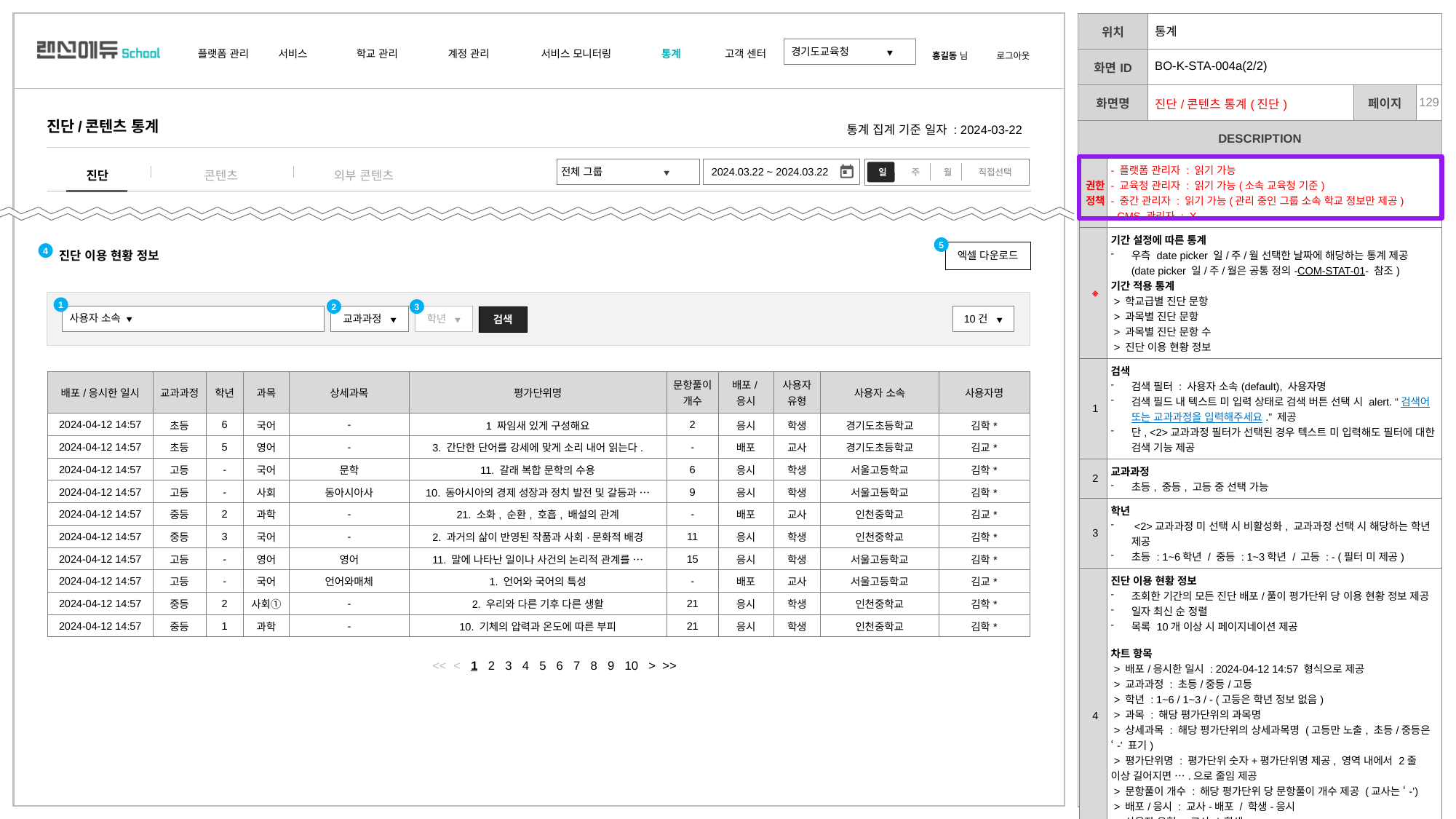

|  | 통계 |  |  |
| --- | --- | --- | --- |
|  | BO-K-STA-004a(2/2) |  |  |
|  | 진단/콘텐츠 통계(진단) |  |  |
통계 집계 기준 일자 : 2024-03-22
진단/콘텐츠 통계
< 플랫폼/교육청 관리자 접속 시>

| 권한 정책 | - 플랫폼 관리자 : 읽기 가능 - 교육청 관리자 : 읽기 가능(소속 교육청 기준) - 중간 관리자 : 읽기 가능(관리 중인 그룹 소속 학교 정보만 제공) - CMS 관리자 : X |
| --- | --- |
| ※ | 기간 설정에 따른 통계 우측 date picker 일/주/월 선택한 날짜에 해당하는 통계 제공 (date picker 일/주/월은 공통 정의-COM-STAT-01- 참조) 기간 적용 통계 > 학교급별 진단 문항 > 과목별 진단 문항 > 과목별 진단 문항 수 > 진단 이용 현황 정보 |
| 1 | 검색 검색 필터 : 사용자 소속(default), 사용자명 검색 필드 내 텍스트 미 입력 상태로 검색 버튼 선택 시 alert. “검색어 또는 교과과정을 입력해주세요.” 제공 단, <2>교과과정 필터가 선택된 경우 텍스트 미 입력해도 필터에 대한 검색 기능 제공 |
| 2 | 교과과정 초등, 중등, 고등 중 선택 가능 |
| 3 | 학년 <2>교과과정 미 선택 시 비활성화, 교과과정 선택 시 해당하는 학년 제공 초등 : 1~6학년 / 중등 : 1~3학년 / 고등 : - (필터 미 제공) |
| 4 | 진단 이용 현황 정보 조회한 기간의 모든 진단 배포/풀이 평가단위 당 이용 현황 정보 제공 일자 최신 순 정렬 목록 10개 이상 시 페이지네이션 제공 차트 항목 > 배포/응시한 일시 : 2024-04-12 14:57 형식으로 제공 > 교과과정 : 초등/중등/고등 > 학년 : 1~6 / 1~3 / - (고등은 학년 정보 없음) > 과목 : 해당 평가단위의 과목명 > 상세과목 : 해당 평가단위의 상세과목명 (고등만 노출, 초등/중등은 ‘-’ 표기) > 평가단위명 : 평가단위 숫자+평가단위명 제공, 영역 내에서 2줄 이상 길어지면 ….으로 줄임 제공 > 문항풀이 개수 : 해당 평가단위 당 문항풀이 개수 제공 (교사는 ‘-’) > 배포/응시 : 교사-배포 / 학생-응시 > 사용자 유형 : 교사 / 학생 > 사용자 소속 : 사용자 소속 학교명 > 사용자명 |
| 5 | 엑셀 다운로드 다운로드 시점 조회한 <4>의 내용이 엑셀로 다운로드 |
2024.03.22 ~ 2024.03.22

일
주
월
직접선택
전체 그룹                     ▼
콘텐츠
외부 콘텐츠
진단
전체 그룹             ▼
----------------------------------
강남 초등 그룹
서초 초등 그룹
송파 초등 그룹

5
엑셀 다운로드
4
진단 이용 현황 정보
< 중간 관리자 접속 시>

1
2
3
강낭 초등 그룹 ▼
----------------------------------
강낭 초등 그룹
서초 초등 그룹
송파 초등 그룹
사용자 소속  ▼

교과과정   ▼
학년   ▼
10건   ▼
검색
| 배포/응시한 일시 | 교과과정 | 학년 | 과목 | 상세과목 | 평가단위명 | 문항풀이 개수 | 배포/응시 | 사용자 유형 | 사용자 소속 | 사용자명 |
| --- | --- | --- | --- | --- | --- | --- | --- | --- | --- | --- |
| 2024-04-12 14:57 | 초등 | 6 | 국어 | - | 1 짜임새 있게 구성해요 | 2 | 응시 | 학생 | 경기도초등학교 | 김학\* |
| 2024-04-12 14:57 | 초등 | 5 | 영어 | - | 3. 간단한 단어를 강세에 맞게 소리 내어 읽는다. | - | 배포 | 교사 | 경기도초등학교 | 김교\* |
| 2024-04-12 14:57 | 고등 | - | 국어 | 문학 | 11. 갈래 복합 문학의 수용 | 6 | 응시 | 학생 | 서울고등학교 | 김학\* |
| 2024-04-12 14:57 | 고등 | - | 사회 | 동아시아사 | 10. 동아시아의 경제 성장과 정치 발전 및 갈등과 … | 9 | 응시 | 학생 | 서울고등학교 | 김학\* |
| 2024-04-12 14:57 | 중등 | 2 | 과학 | - | 21. 소화, 순환, 호흡, 배설의 관계 | - | 배포 | 교사 | 인천중학교 | 김교\* |
| 2024-04-12 14:57 | 중등 | 3 | 국어 | - | 2. 과거의 삶이 반영된 작품과 사회·문화적 배경 | 11 | 응시 | 학생 | 인천중학교 | 김학\* |
| 2024-04-12 14:57 | 고등 | - | 영어 | 영어 | 11. 말에 나타난 일이나 사건의 논리적 관계를 … | 15 | 응시 | 학생 | 서울고등학교 | 김학\* |
| 2024-04-12 14:57 | 고등 | - | 국어 | 언어와매체 | 1. 언어와 국어의 특성 | - | 배포 | 교사 | 서울고등학교 | 김교\* |
| 2024-04-12 14:57 | 중등 | 2 | 사회① | - | 2. 우리와 다른 기후 다른 생활 | 21 | 응시 | 학생 | 인천중학교 | 김학\* |
| 2024-04-12 14:57 | 중등 | 1 | 과학 | - | 10. 기체의 압력과 온도에 따른 부피 | 21 | 응시 | 학생 | 인천중학교 | 김학\* |
<<  <   1   2   3   4   5   6   7   8   9   10   >  >>